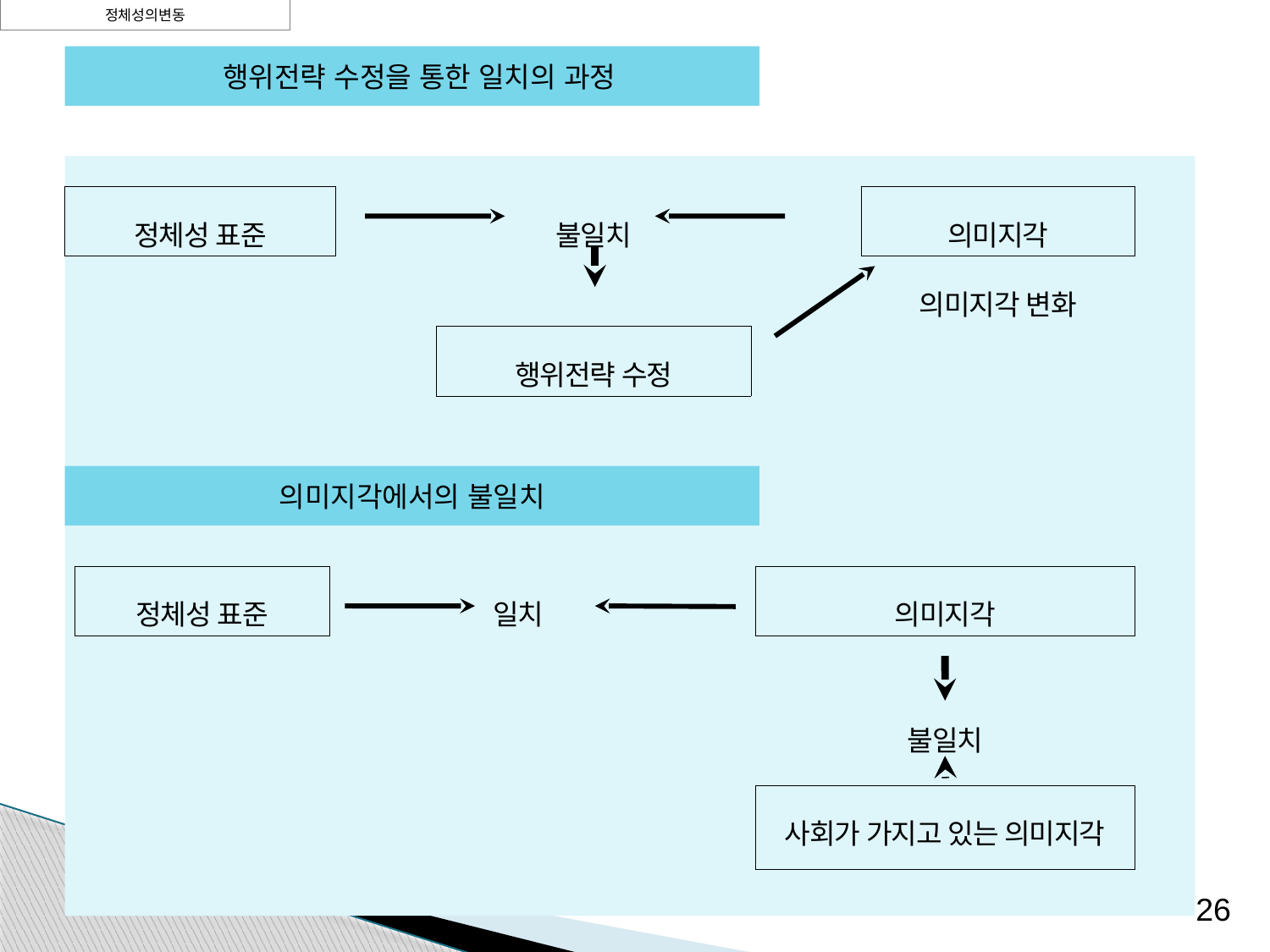

정체성의변동
 행위전략 수정을 통한 일치의 과정

| 정체성 표준 |  | 불일치 |  | 의미지각 |
| --- | --- | --- | --- | --- |
|  |  |  |  | 의미지각 변화 |
|  |  | 행위전략 수정 |  |  |

의미지각에서의 불일치
| 정체성 표준 |  | 일치 |  | 의미지각 |
| --- | --- | --- | --- | --- |
|  |  |  |  | 불일치 |
|  |  |  |  | 사회가 가지고 있는 의미지각 |

26